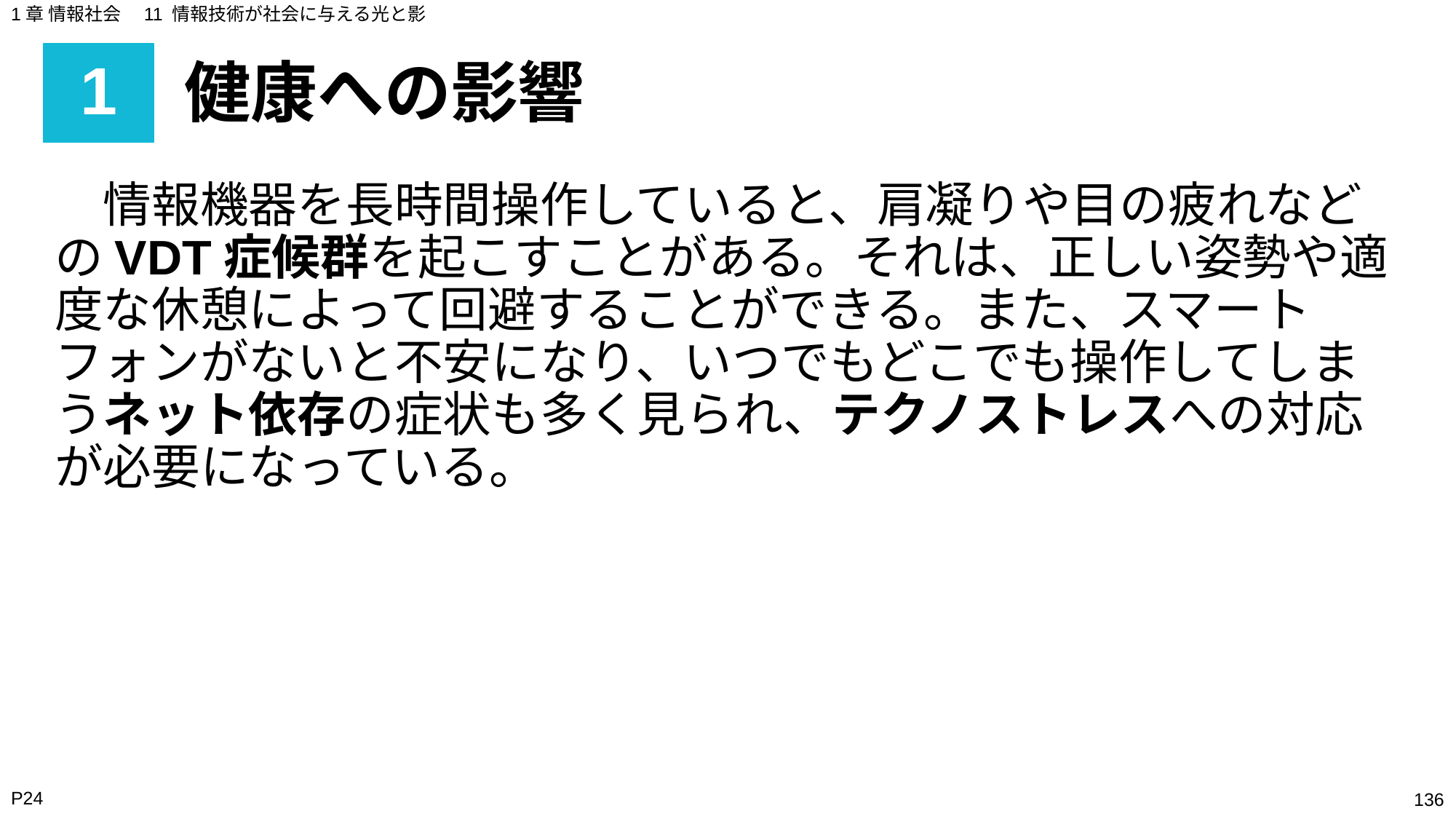

1章 情報社会　11 情報技術が社会に与える光と影

# 1
健康への影響
　情報機器を長時間操作していると、肩凝りや目の疲れなどのVDT症候群を起こすことがある。それは、正しい姿勢や適度な休憩によって回避することができる。また、スマートフォンがないと不安になり、いつでもどこでも操作してしまうネット依存の症状も多く見られ、テクノストレスへの対応が必要になっている。
P24
136